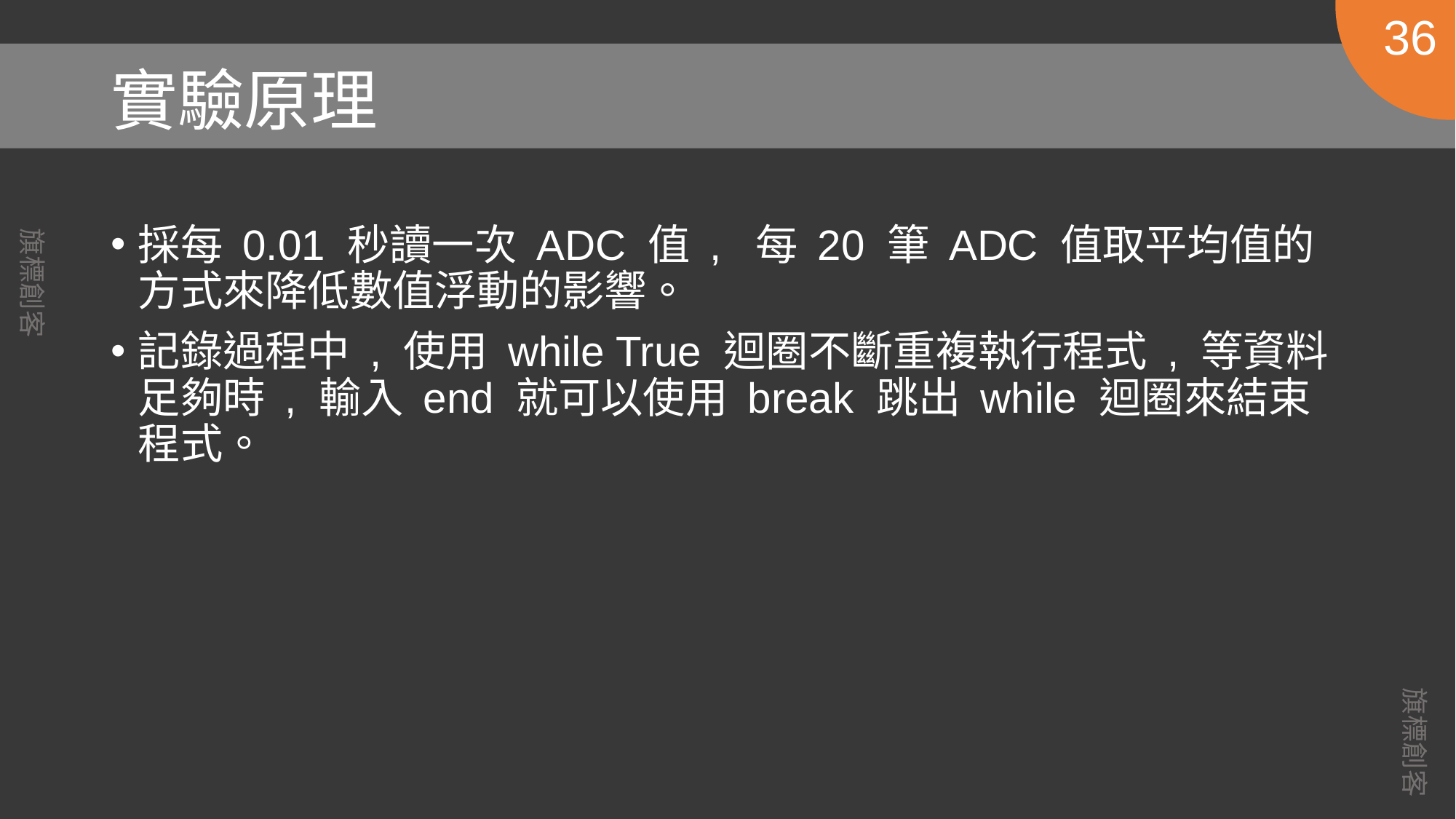

36
# 實驗原理
採每 0.01 秒讀一次 ADC 值 ,  每 20 筆 ADC 值取平均值的方式來降低數值浮動的影響。
記錄過程中 , 使用 while True 迴圈不斷重複執行程式 , 等資料足夠時 , 輸入 end 就可以使用 break 跳出 while 迴圈來結束程式。